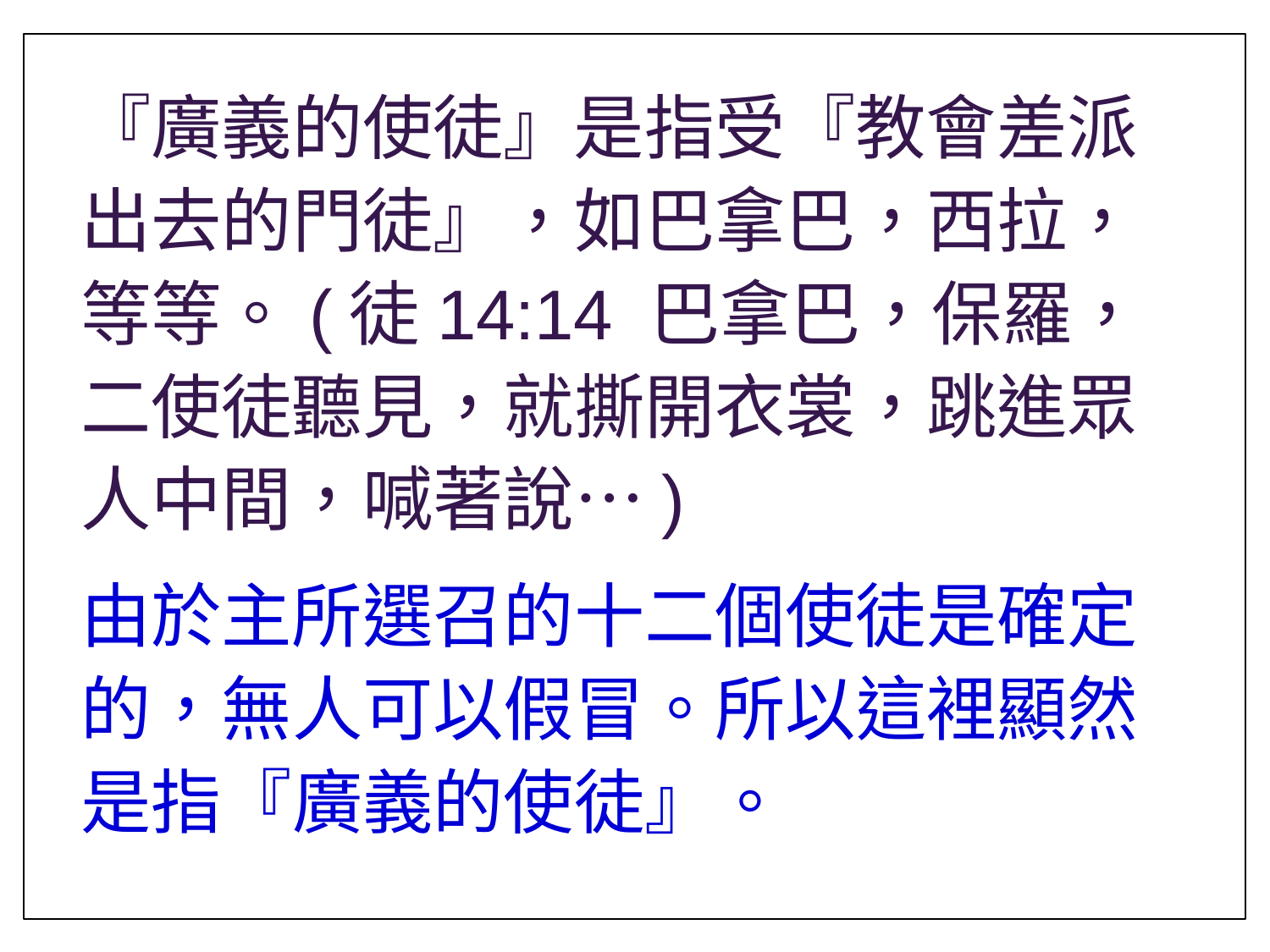

『廣義的使徒』是指受『教會差派出去的門徒』，如巴拿巴，西拉，等等。(徒14:14 巴拿巴，保羅，二使徒聽見，就撕開衣裳，跳進眾人中間，喊著說…)
由於主所選召的十二個使徒是確定的，無人可以假冒。所以這裡顯然是指『廣義的使徒』。